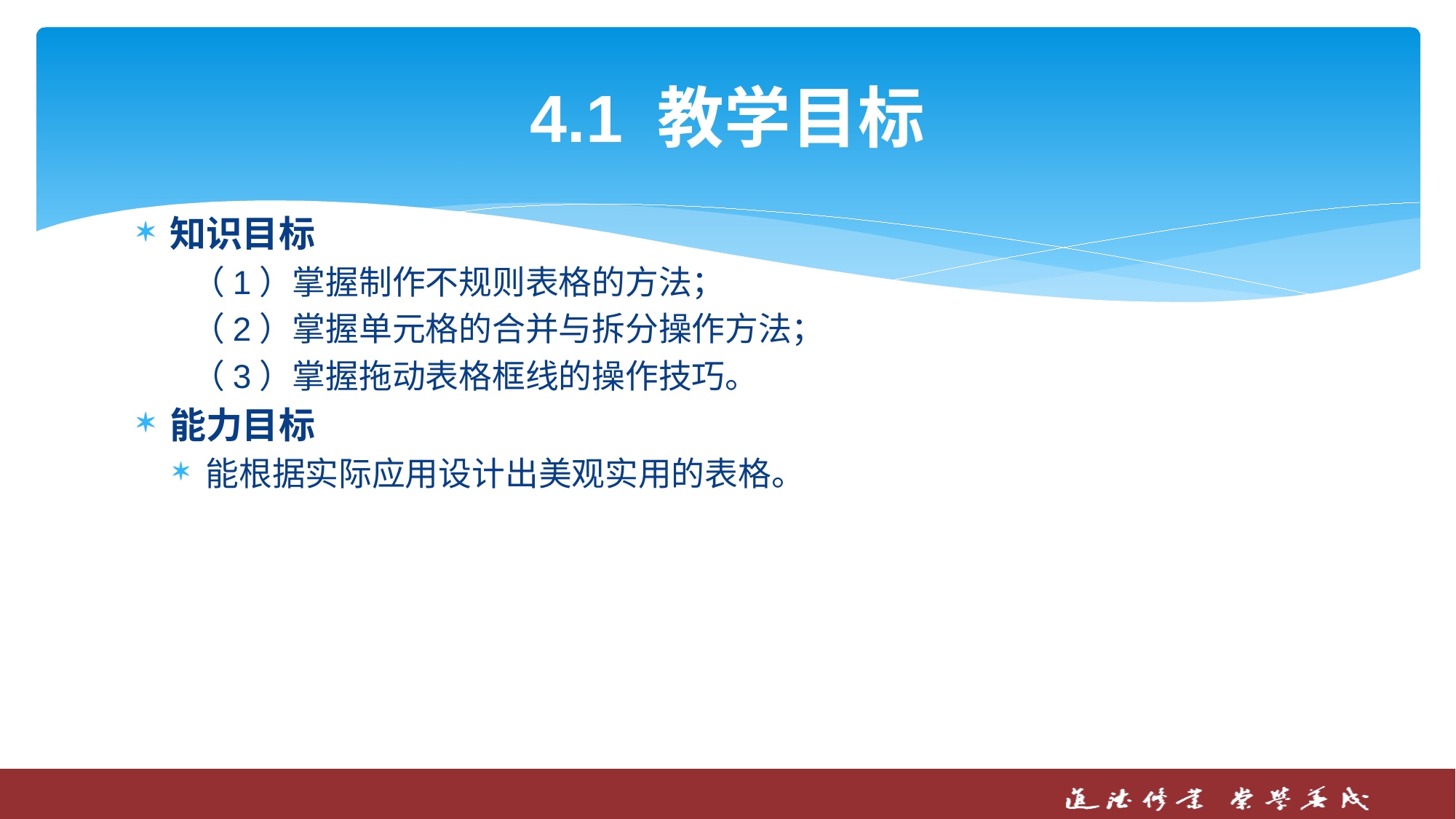

# 4.1 教学目标
知识目标
（1）掌握制作不规则表格的方法；
（2）掌握单元格的合并与拆分操作方法；
（3）掌握拖动表格框线的操作技巧。
能力目标
能根据实际应用设计出美观实用的表格。